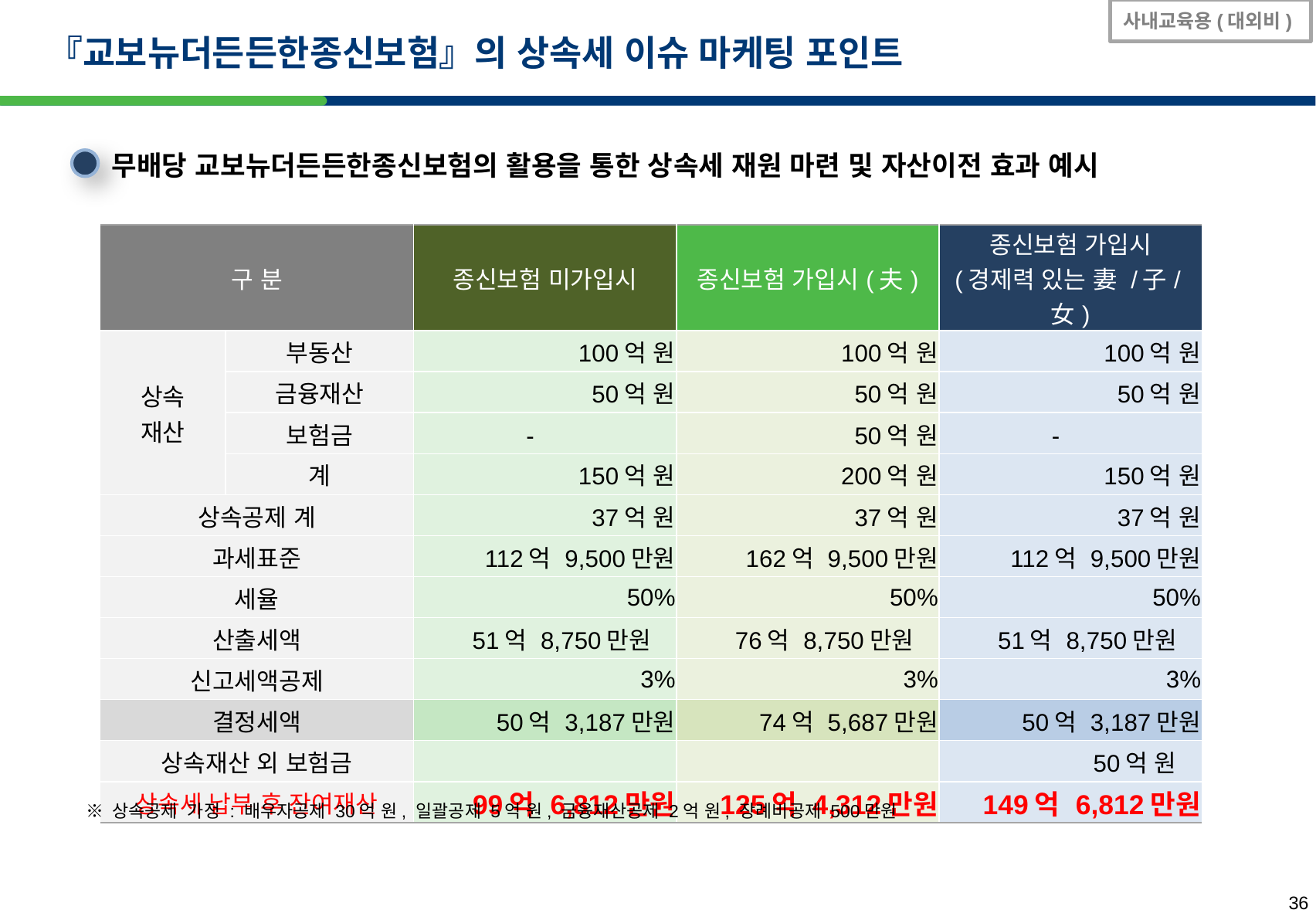

사내교육용(대외비)
『교보뉴더든든한종신보험』의 상속세 이슈 마케팅 포인트
무배당 교보뉴더든든한종신보험의 활용을 통한 상속세 재원 마련 및 자산이전 효과 예시

| 구 분 |  | 종신보험 미가입시 | 종신보험 가입시(夫) | 종신보험 가입시 (경제력 있는 妻 /子/女) |
| --- | --- | --- | --- | --- |
| 상속 재산 | 부동산 | 100억 원 | 100억 원 | 100억 원 |
|  | 금융재산 | 50억 원 | 50억 원 | 50억 원 |
|  | 보험금 | - | 50억 원 | - |
|  | 계 | 150억 원 | 200억 원 | 150억 원 |
| 상속공제 계 |  | 37억 원 | 37억 원 | 37억 원 |
| 과세표준 |  | 112억 9,500만원 | 162억 9,500만원 | 112억 9,500만원 |
| 세율 |  | 50% | 50% | 50% |
| 산출세액 |  | 51억 8,750만원 | 76억 8,750만원 | 51억 8,750만원 |
| 신고세액공제 |  | 3% | 3% | 3% |
| 결정세액 |  | 50억 3,187만원 | 74억 5,687만원 | 50억 3,187만원 |
| 상속재산 외 보험금 |  |  |  | 50억 원 |
| 상속세 납부 후 잔여재산 |  | 99억 6,812만원 | 125억 4,312만원 | 149억 6,812만원 |
※ 상속공제  가정 : 배우자공제 30억 원, 일괄공제 5억 원, 금융재산공제 2억 원, 장례비공제 500만원